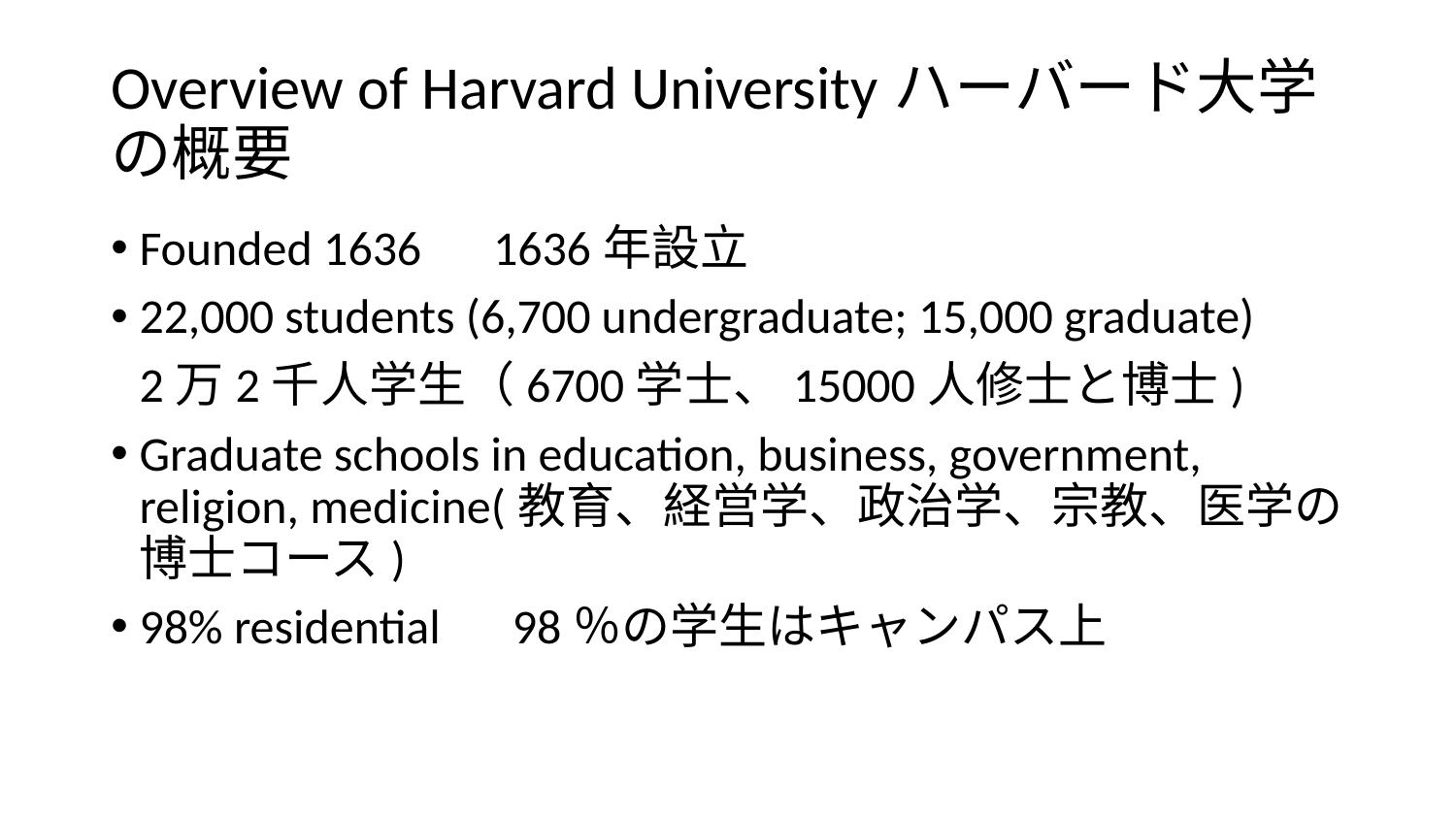

# Overview of Harvard Universityハーバード大学の概要
Founded 1636　1636年設立
22,000 students (6,700 undergraduate; 15,000 graduate)
2万2千人学生（6700学士、15000人修士と博士)
Graduate schools in education, business, government, religion, medicine(教育、経営学、政治学、宗教、医学の博士コース)
98% residential　98％の学生はキャンパス上